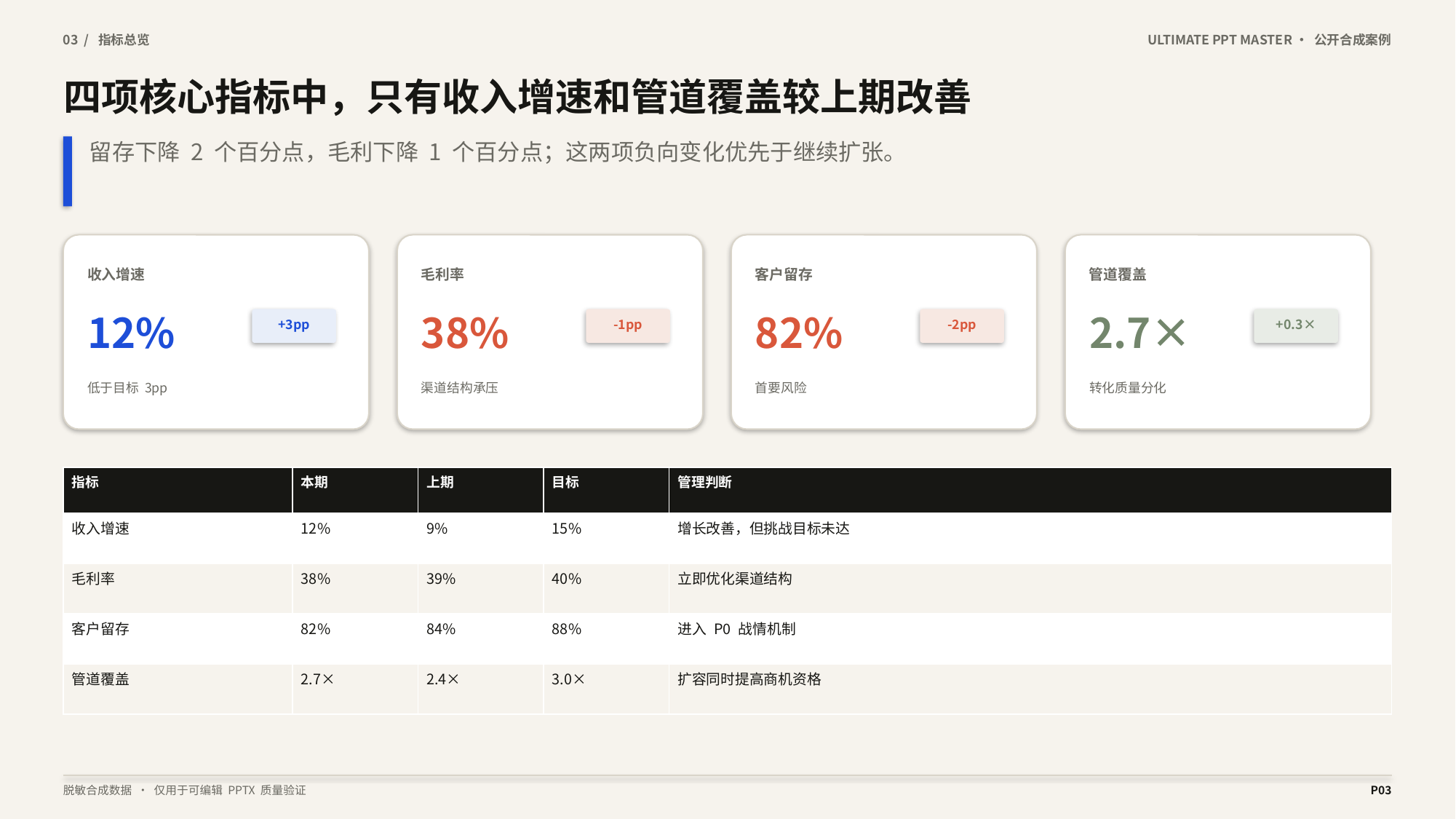

03  /  指标总览
ULTIMATE PPT MASTER · 公开合成案例
# 四项核心指标中，只有收入增速和管道覆盖较上期改善
留存下降 2 个百分点，毛利下降 1 个百分点；这两项负向变化优先于继续扩张。

收入增速
毛利率
客户留存
管道覆盖
12%
38%
82%
2.7×

+3pp
-1pp
-2pp
+0.3×
低于目标 3pp
渠道结构承压
首要风险
转化质量分化
| 指标 | 本期 | 上期 | 目标 | 管理判断 |
| --- | --- | --- | --- | --- |
| 收入增速 | 12% | 9% | 15% | 增长改善，但挑战目标未达 |
| 毛利率 | 38% | 39% | 40% | 立即优化渠道结构 |
| 客户留存 | 82% | 84% | 88% | 进入 P0 战情机制 |
| 管道覆盖 | 2.7× | 2.4× | 3.0× | 扩容同时提高商机资格 |
脱敏合成数据 · 仅用于可编辑 PPTX 质量验证
P03